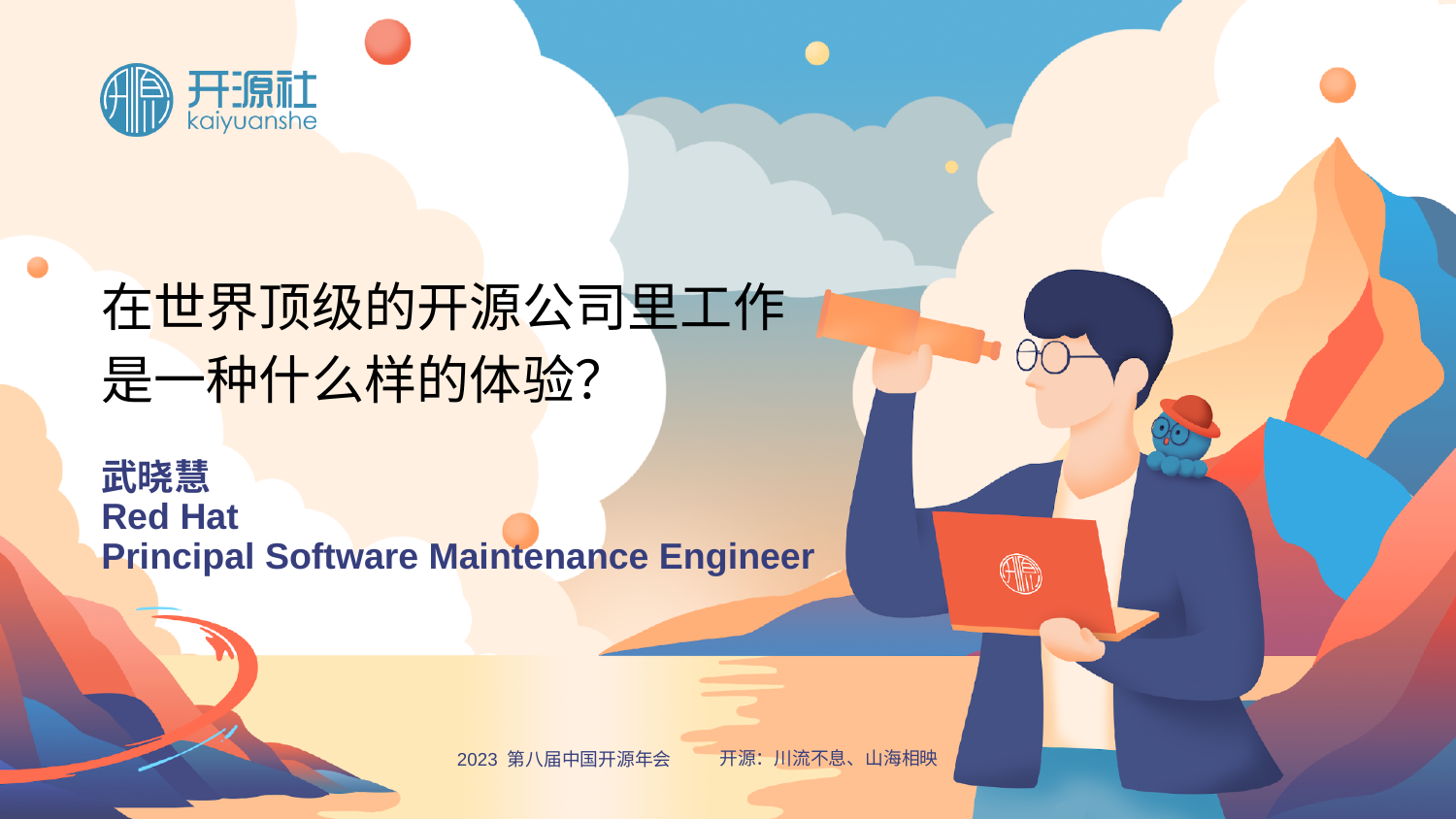

# 在世界顶级的开源公司里工作是一种什么样的体验？
武晓慧
Red Hat
Principal Software Maintenance Engineer